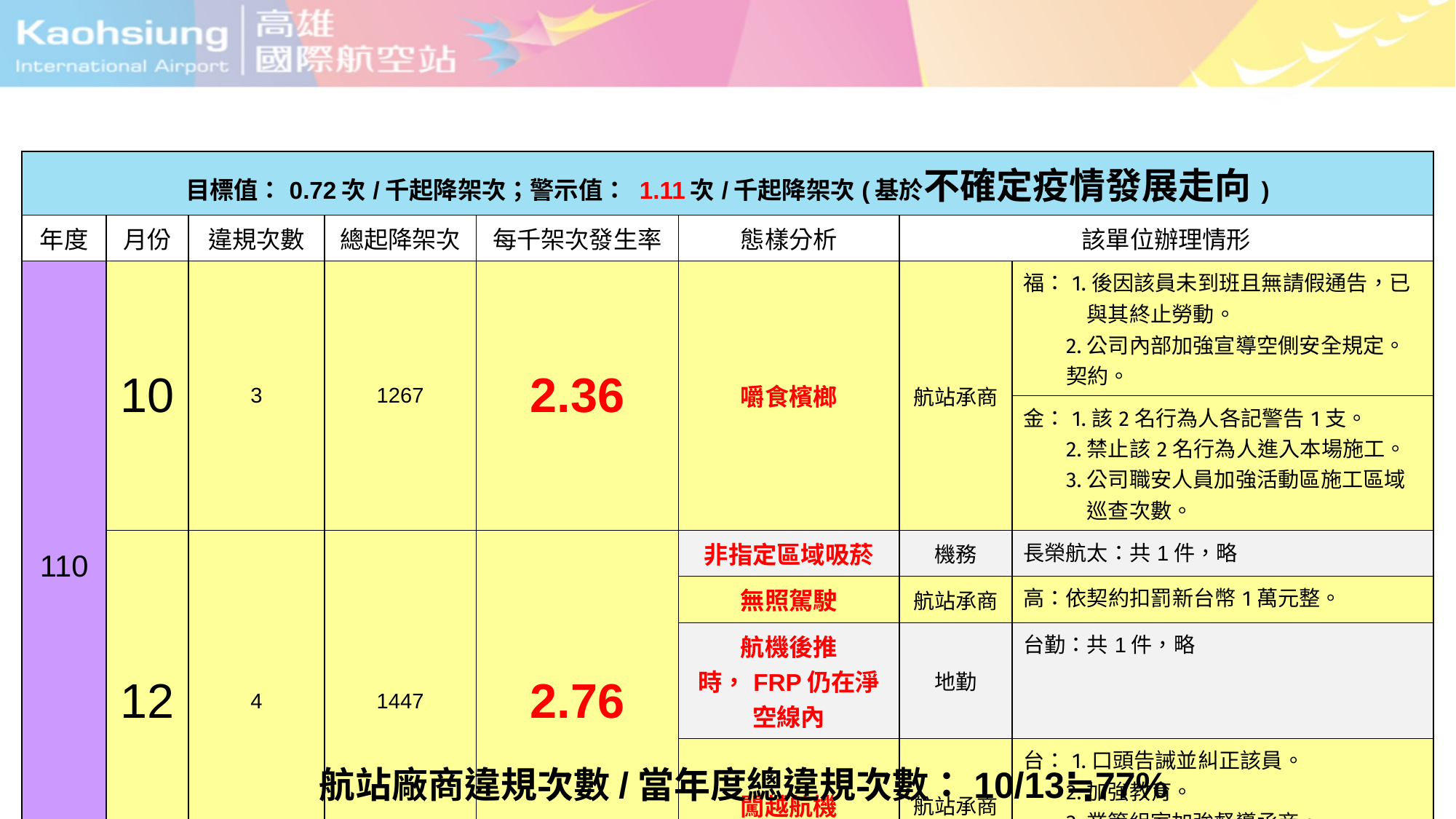

| 目標值：0.72次/千起降架次；警示值： 1.11次/千起降架次(基於不確定疫情發展走向) |  |  |  |  |  |  |  |
| --- | --- | --- | --- | --- | --- | --- | --- |
| 年度 | 月份 | 違規次數 | 總起降架次 | 每千架次發生率 | 態樣分析 | 該單位辦理情形 |  |
| 110 | 10 | 3 | 1267 | 2.36 | 嚼食檳榔 | 航站承商 | 福：1.後因該員未到班且無請假通告，已與其終止勞動。 2.公司內部加強宣導空側安全規定。 契約。 |
|  |  |  |  |  |  |  | 金：1.該2名行為人各記警告1支。 2.禁止該2名行為人進入本場施工。 3.公司職安人員加強活動區施工區域巡查次數。 |
|  | 12 | 4 | 1447 | 2.76 | 非指定區域吸菸 | 機務 | 長榮航太：共1件，略 |
|  |  |  |  |  | 無照駕駛 | 航站承商 | 高：依契約扣罰新台幣1萬元整。 |
|  |  |  |  |  | 航機後推時，FRP仍在淨空線內 | 地勤 | 台勤：共1件，略 |
|  |  |  |  |  | 闖越航機 | 航站承商 | 台：1.口頭告誡並糾正該員。 2.加強教育。 3.業管組室加強督導承商。 |
航站廠商違規次數/當年度總違規次數：10/13≒77%